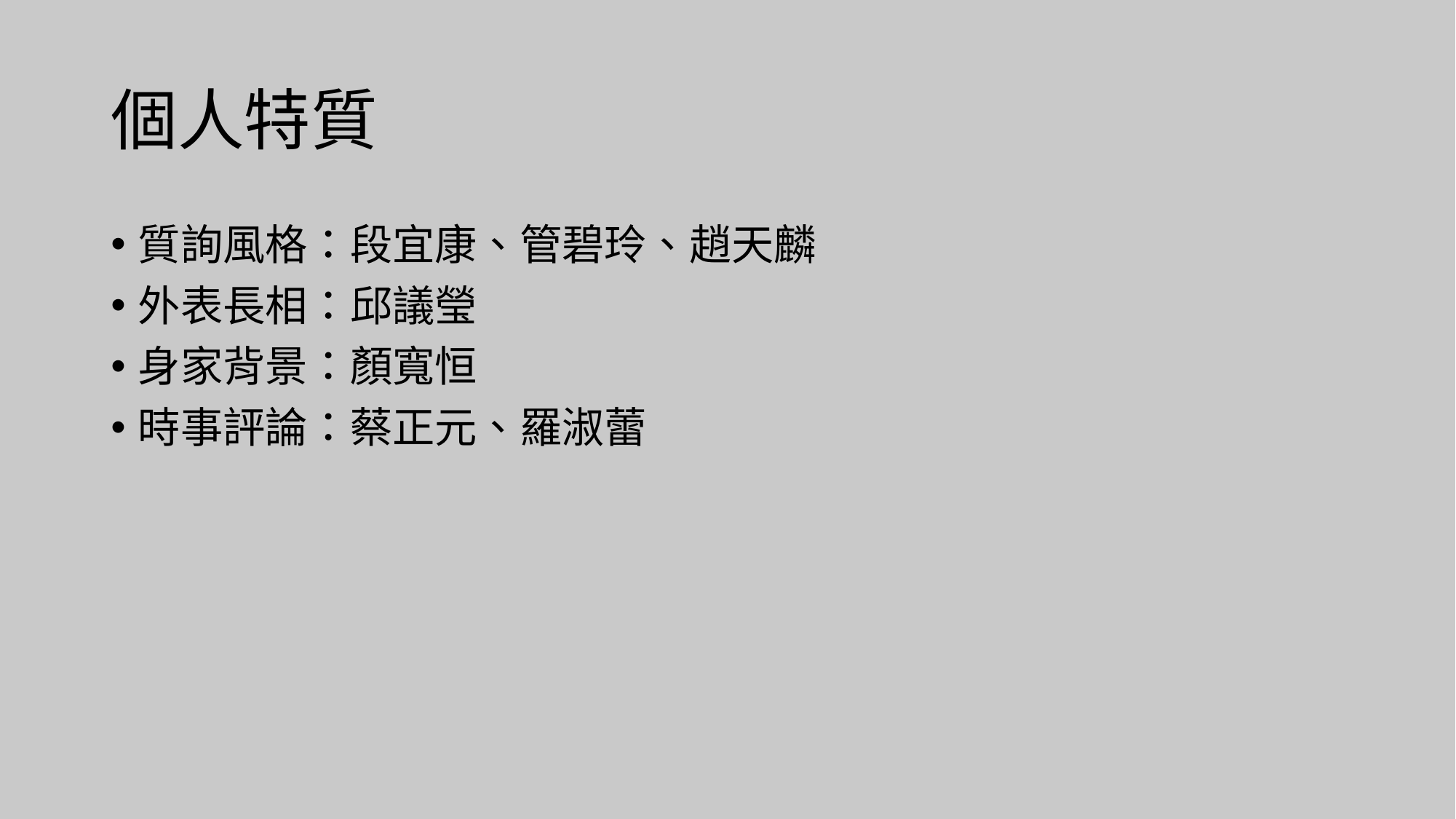

# 個人特質
質詢風格：段宜康、管碧玲、趙天麟
外表長相：邱議瑩
身家背景：顏寬恒
時事評論：蔡正元、羅淑蕾